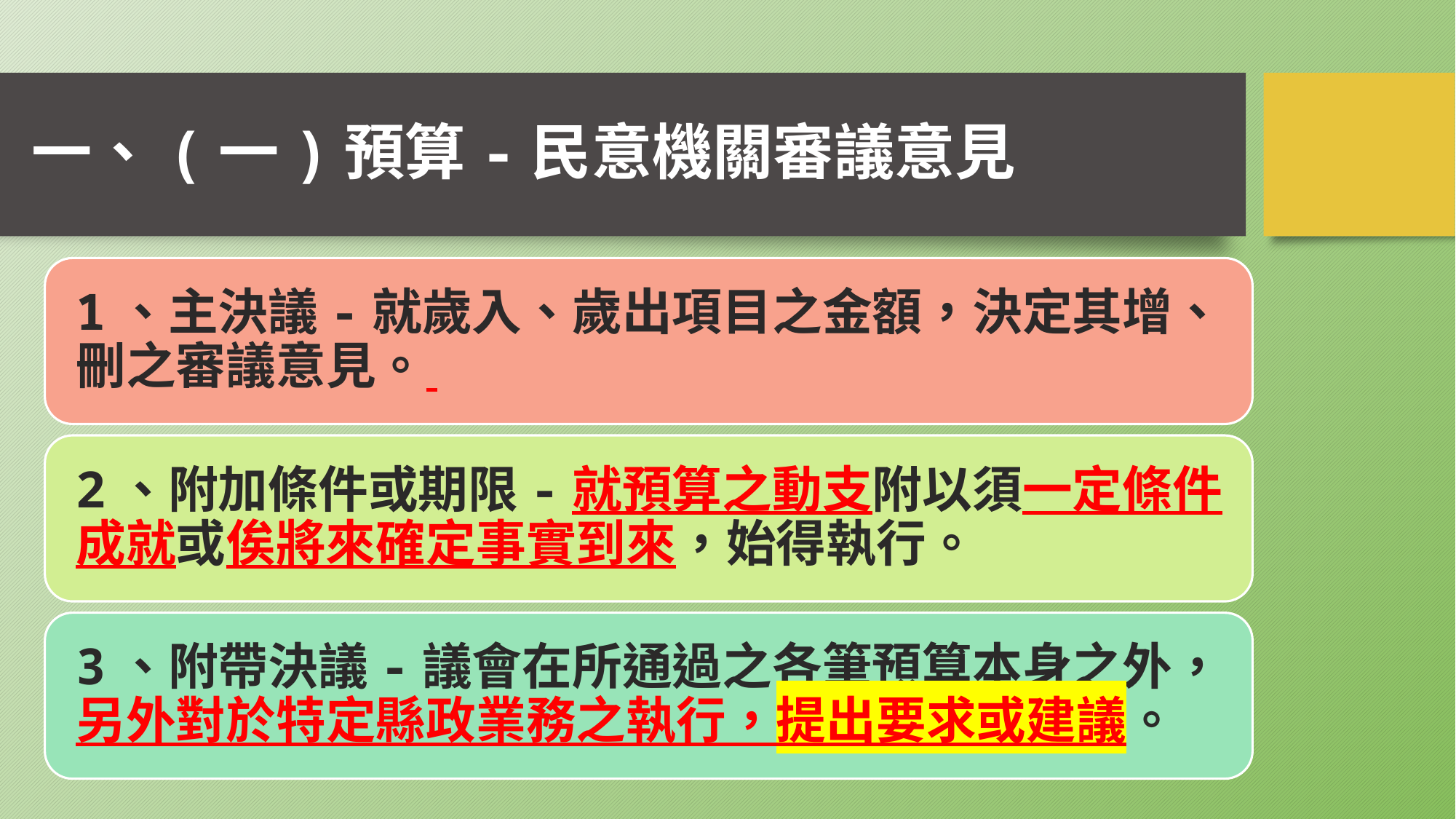

# 一、(一)預算-民意機關審議意見
1、主決議-就歲入、歲出項目之金額，決定其增、刪之審議意見。
2、附加條件或期限-就預算之動支附以須一定條件成就或俟將來確定事實到來，始得執行。
3、附帶決議-議會在所通過之各筆預算本身之外，另外對於特定縣政業務之執行，提出要求或建議。